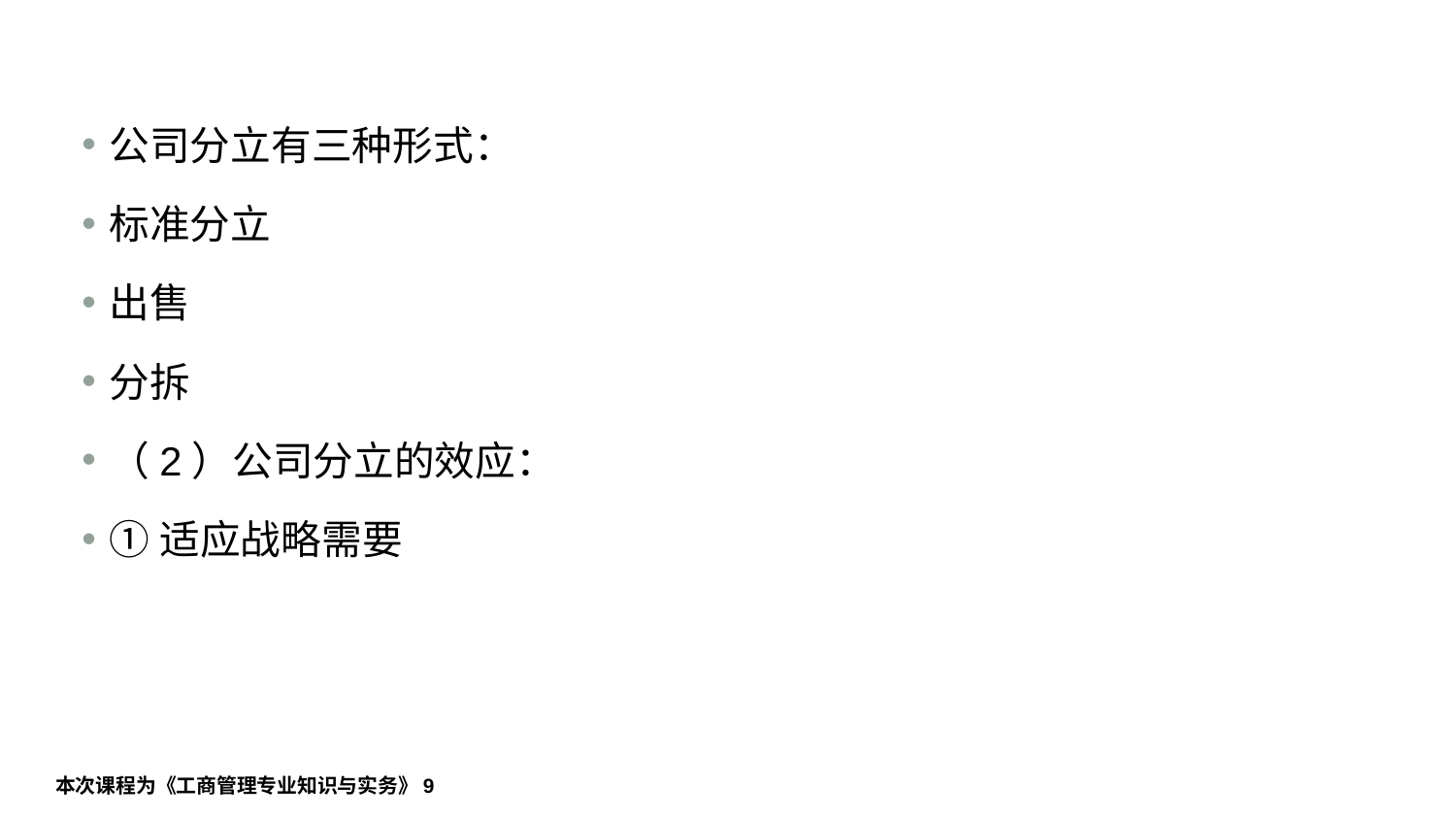

#
公司分立有三种形式：
标准分立
出售
分拆
（2）公司分立的效应：
①适应战略需要